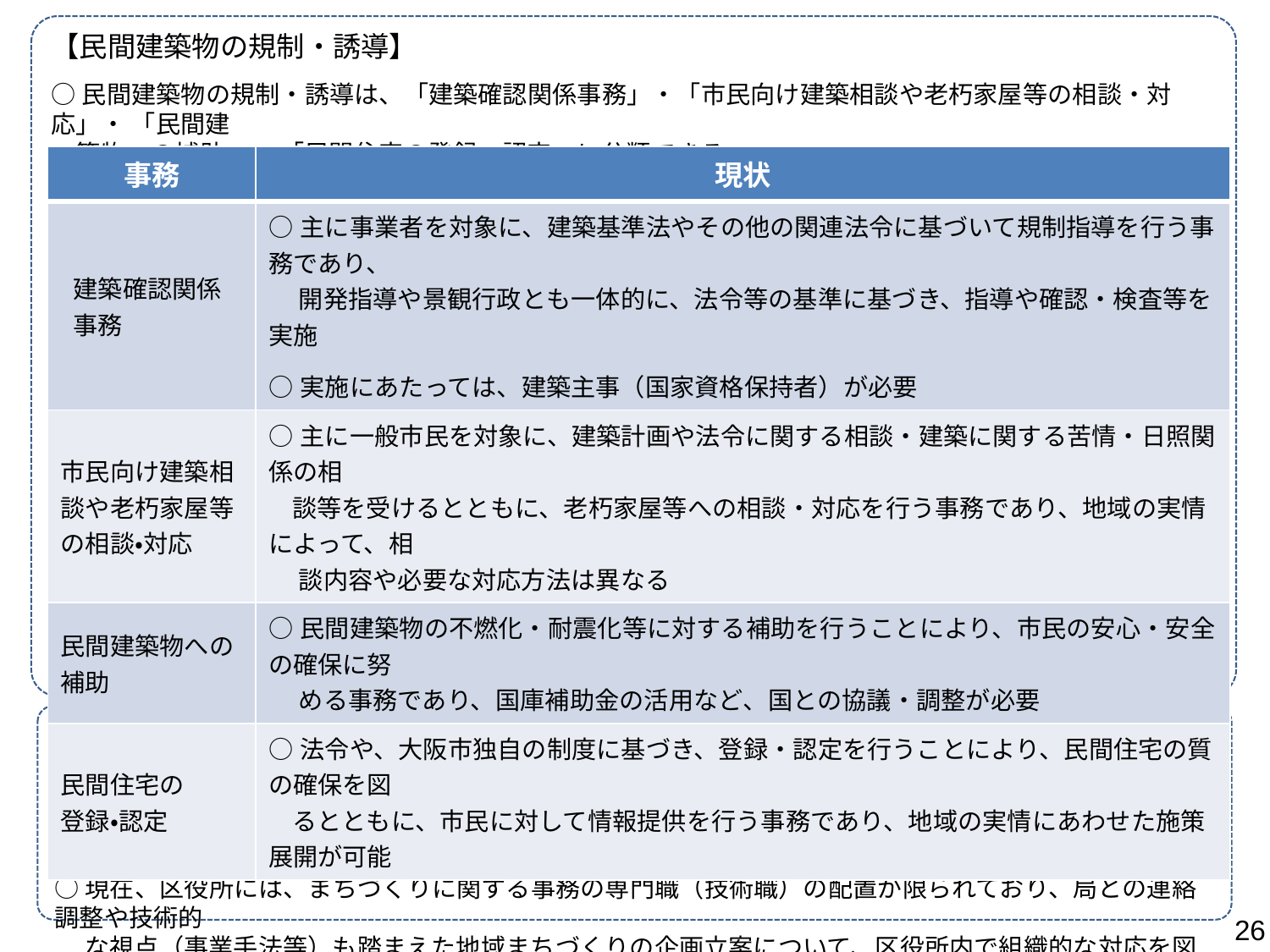

【民間建築物の規制・誘導】

○民間建築物の規制・誘導は、「建築確認関係事務」・「市民向け建築相談や老朽家屋等の相談・対応」・ 「民間建
　築物への補助」 ・「民間住宅の登録・認定」に分類できる

○実施にあたっては、いずれも高度な専門知識や経験が必要
| 事務 | 現状 |
| --- | --- |
| 建築確認関係 事務 | ○主に事業者を対象に、建築基準法やその他の関連法令に基づいて規制指導を行う事務であり、 　 開発指導や景観行政とも一体的に、法令等の基準に基づき、指導や確認・検査等を実施 ○実施にあたっては、建築主事（国家資格保持者）が必要 |
| 市民向け建築相談や老朽家屋等の相談・対応 | ○主に一般市民を対象に、建築計画や法令に関する相談・建築に関する苦情・日照関係の相 談等を受けるとともに、老朽家屋等への相談・対応を行う事務であり、地域の実情によって、相 　 談内容や必要な対応方法は異なる |
| 民間建築物への補助 | ○民間建築物の不燃化・耐震化等に対する補助を行うことにより、市民の安心・安全の確保に努 　 める事務であり、国庫補助金の活用など、国との協議・調整が必要 |
| 民間住宅の 登録・認定 | ○法令や、大阪市独自の制度に基づき、登録・認定を行うことにより、民間住宅の質の確保を図 るとともに、市民に対して情報提供を行う事務であり、地域の実情にあわせた施策展開が可能 |
【地域の実情にあわせたまちづくりの検討】

○地域の実情にあわせたまちづくりの検討は、市有地の活用方針等を検討する事務であり、市民の意向等を踏まえなが
　ら実施

○現在、区役所には、まちづくりに関する事務の専門職（技術職）の配置が限られており、局との連絡調整や技術的
　 な視点（事業手法等）も踏まえた地域まちづくりの企画立案について、区役所内で組織的な対応を図ることが難しい

26